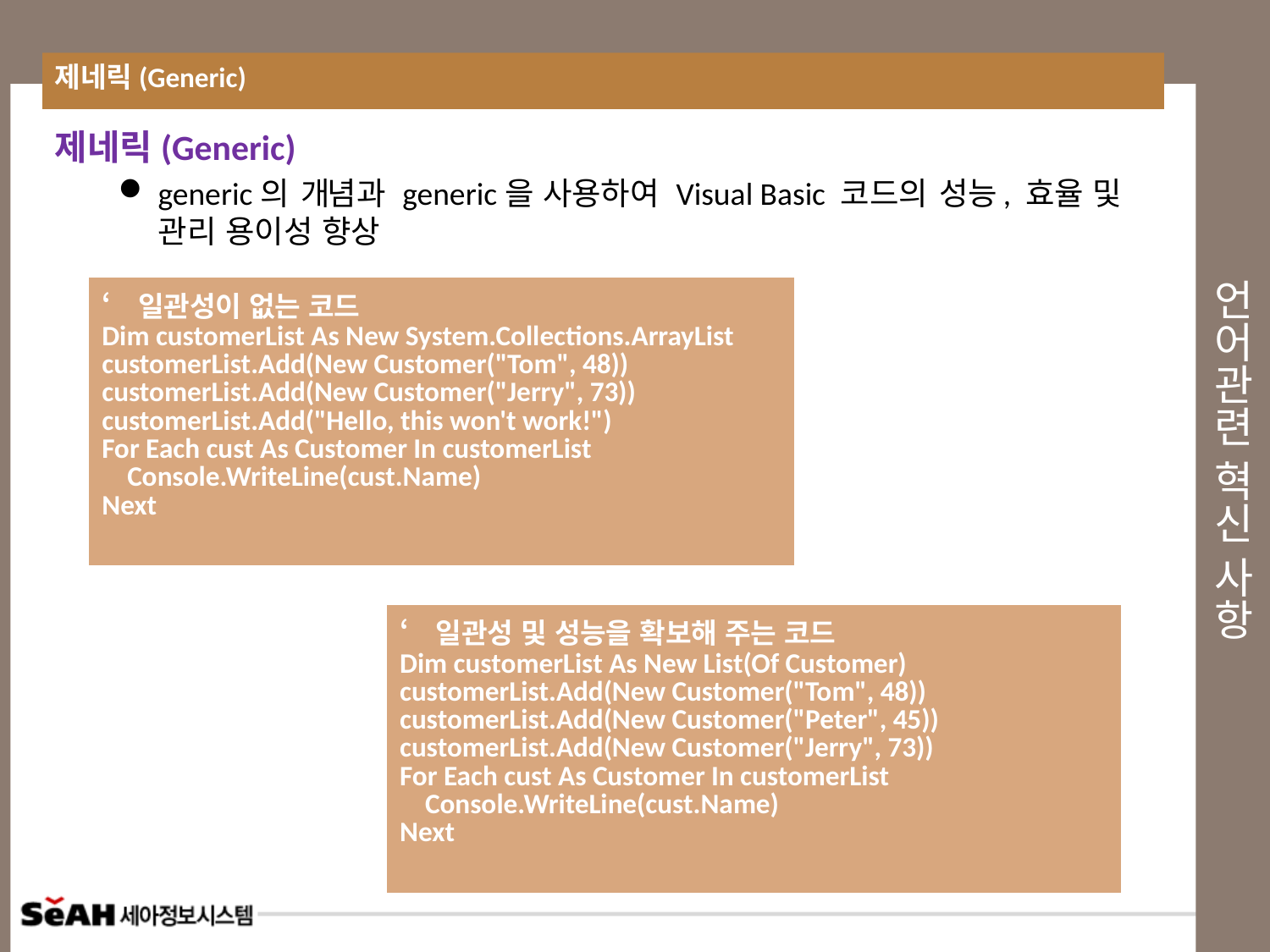

제네릭(Generic)
# 언어관련 혁신 사항
제네릭(Generic)
generic의 개념과 generic을 사용하여 Visual Basic 코드의 성능, 효율 및 관리 용이성 향상

| ‘일관성이 없는 코드 Dim customerList As New System.Collections.ArrayList customerList.Add(New Customer("Tom", 48)) customerList.Add(New Customer("Jerry", 73)) customerList.Add("Hello, this won't work!") For Each cust As Customer In customerList Console.WriteLine(cust.Name) Next |
| --- |
| ‘일관성 및 성능을 확보해 주는 코드 Dim customerList As New List(Of Customer) customerList.Add(New Customer("Tom", 48)) customerList.Add(New Customer("Peter", 45)) customerList.Add(New Customer("Jerry", 73)) For Each cust As Customer In customerList Console.WriteLine(cust.Name) Next |
| --- |